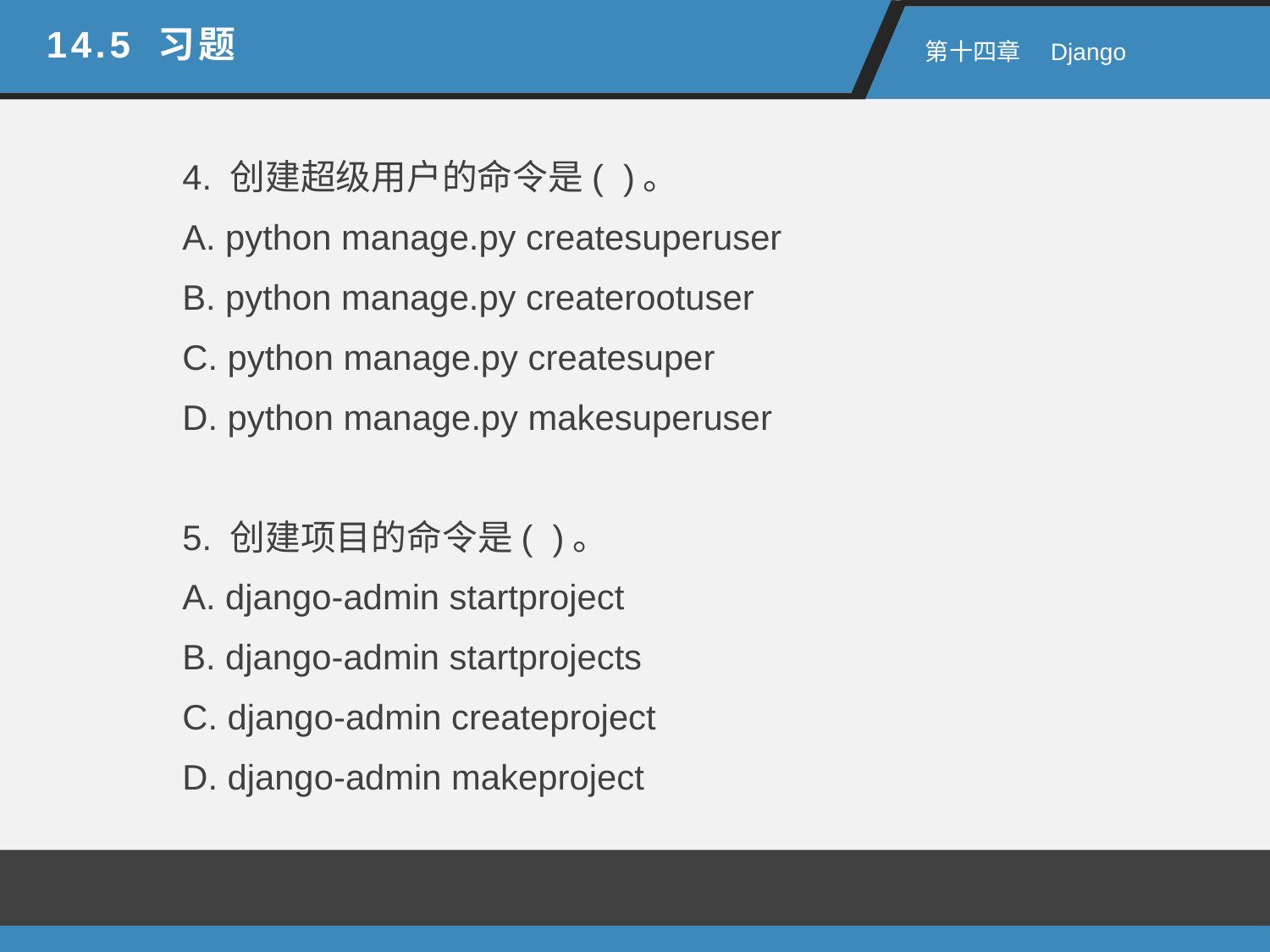

14.5 习题
  第十四章　Django
4. 创建超级用户的命令是(  )。
A. python manage.py createsuperuser
B. python manage.py createrootuser
C. python manage.py createsuper
D. python manage.py makesuperuser

5. 创建项目的命令是(  )。
A. django-admin startproject
B. django-admin startprojects
C. django-admin createproject
D. django-admin makeproject